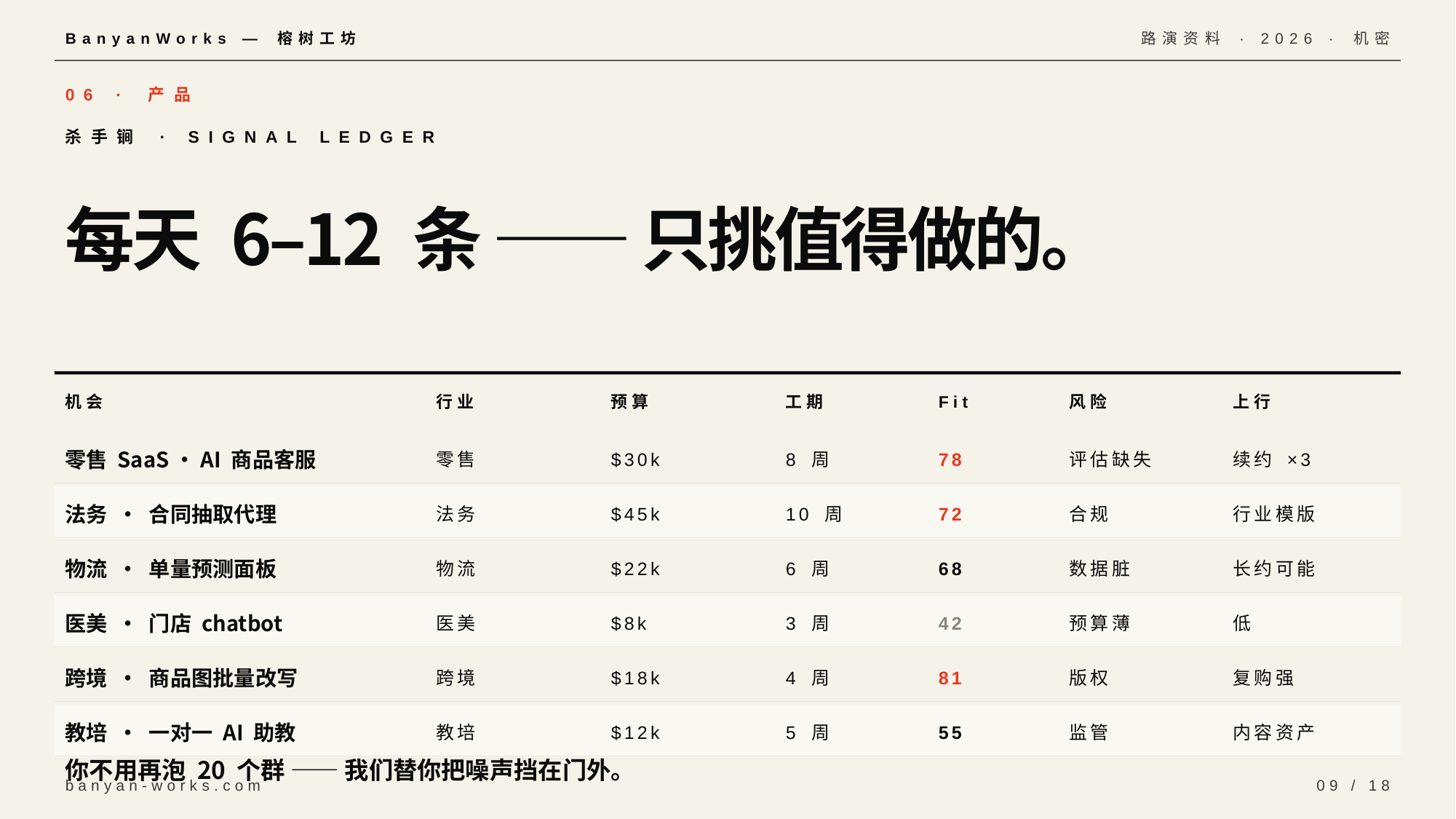

BanyanWorks — 榕树工坊
路演资料 · 2026 · 机密

06 · 产品
杀手锏 · SIGNAL LEDGER
每天 6–12 条 —— 只挑值得做的。

机会
行业
预算
工期
Fit
风险
上行
零售 SaaS · AI 商品客服
零售
$30k
8 周
78
评估缺失
续约 ×3

法务 · 合同抽取代理
法务
$45k
10 周
72
合规
行业模版

物流 · 单量预测面板
物流
$22k
6 周
68
数据脏
长约可能

医美 · 门店 chatbot
医美
$8k
3 周
42
预算薄
低

跨境 · 商品图批量改写
跨境
$18k
4 周
81
版权
复购强

教培 · 一对一 AI 助教
教培
$12k
5 周
55
监管
内容资产
你不用再泡 20 个群 —— 我们替你把噪声挡在门外。

banyan-works.com
09 / 18